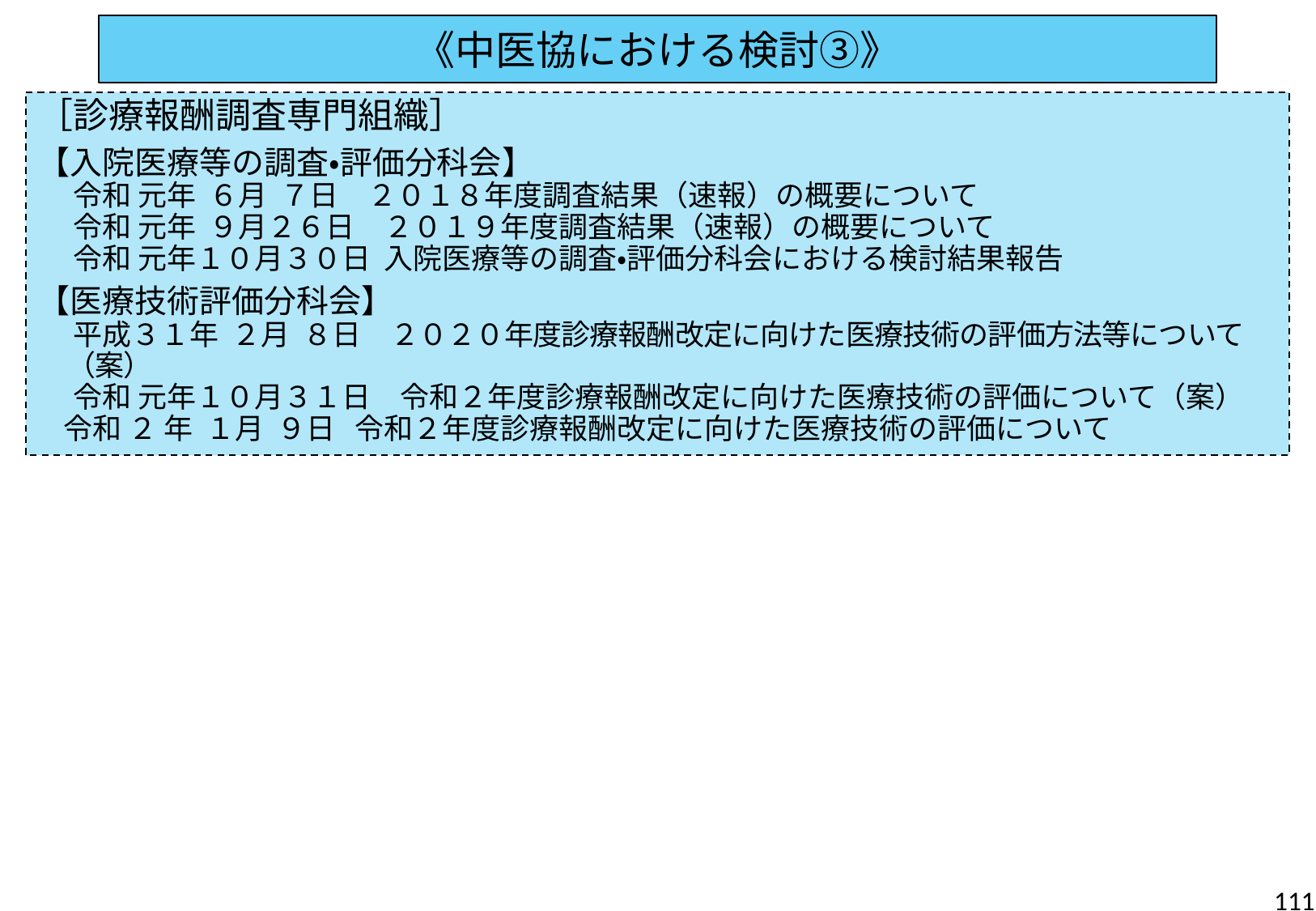

《中医協における検討③》
［診療報酬調査専門組織］
【入院医療等の調査・評価分科会】
　 令和 元年  ６月  ７日　２０１８年度調査結果（速報）の概要について
　 令和 元年  ９月２６日　２０１９年度調査結果（速報）の概要について
　 令和 元年１０月３０日  入院医療等の調査・評価分科会における検討結果報告
【医療技術評価分科会】
　 平成３１年  ２月  ８日　２０２０年度診療報酬改定に向けた医療技術の評価方法等について（案）
　 令和 元年１０月３１日　令和２年度診療報酬改定に向けた医療技術の評価について（案）
   令和 ２ 年  １月  ９日   令和２年度診療報酬改定に向けた医療技術の評価について

111